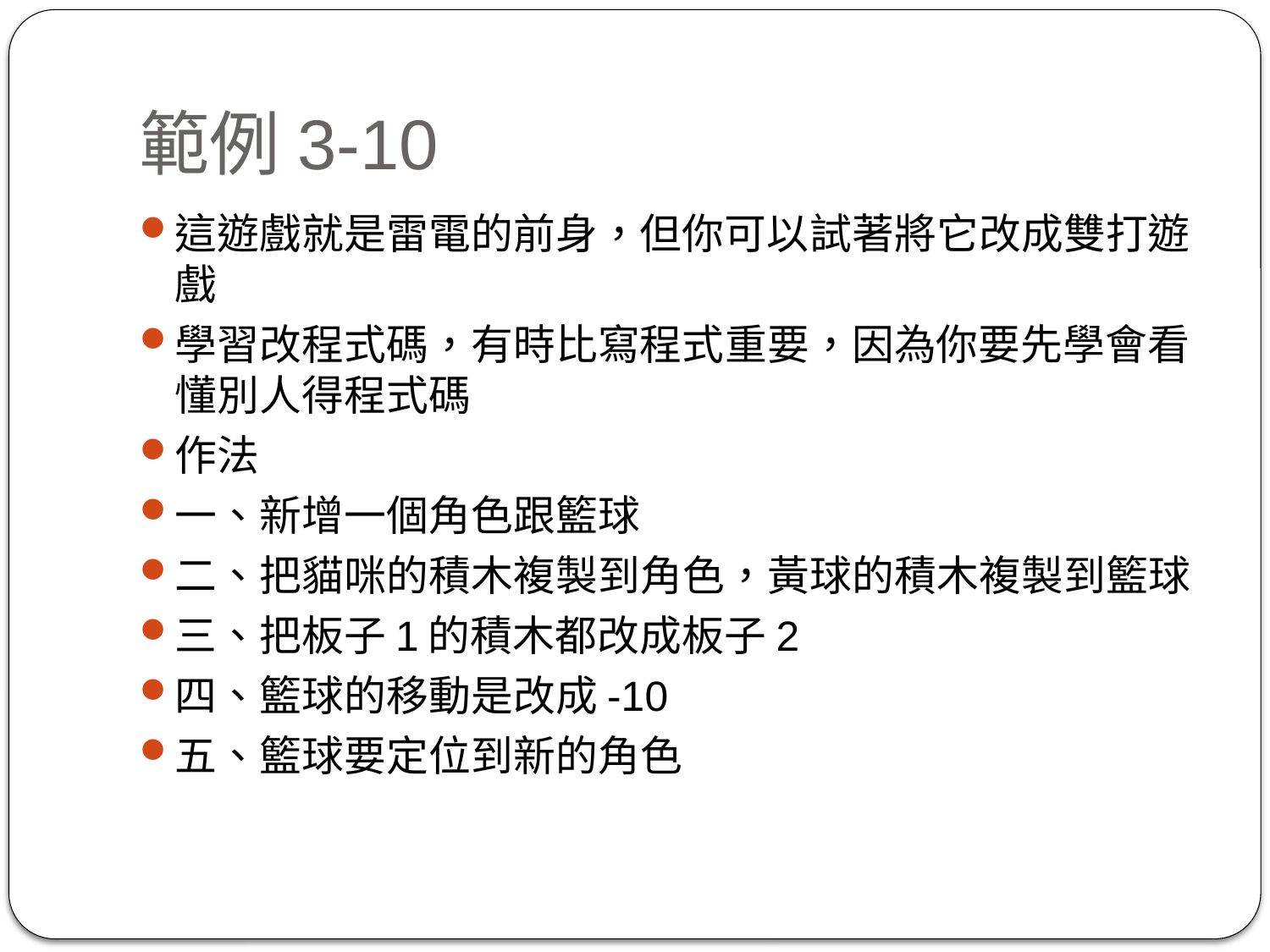

# 範例3-10
這遊戲就是雷電的前身，但你可以試著將它改成雙打遊戲
學習改程式碼，有時比寫程式重要，因為你要先學會看懂別人得程式碼
作法
一、新增一個角色跟籃球
二、把貓咪的積木複製到角色，黃球的積木複製到籃球
三、把板子1的積木都改成板子2
四、籃球的移動是改成-10
五、籃球要定位到新的角色